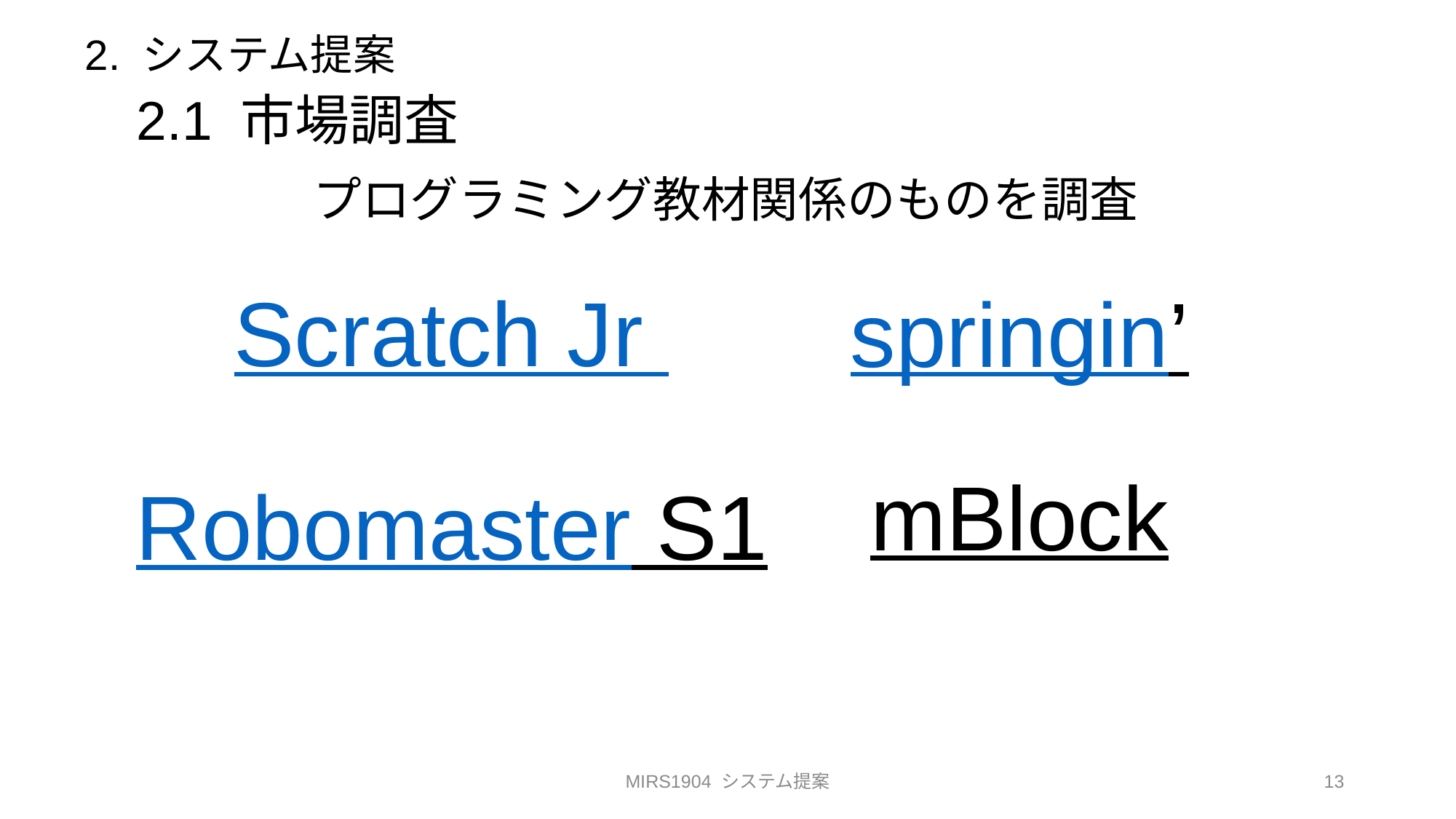

# 2. システム提案
2.1 市場調査
プログラミング教材関係のものを調査
Scratch Jr
springin’
mBlock
Robomaster S1
MIRS1904 システム提案
13